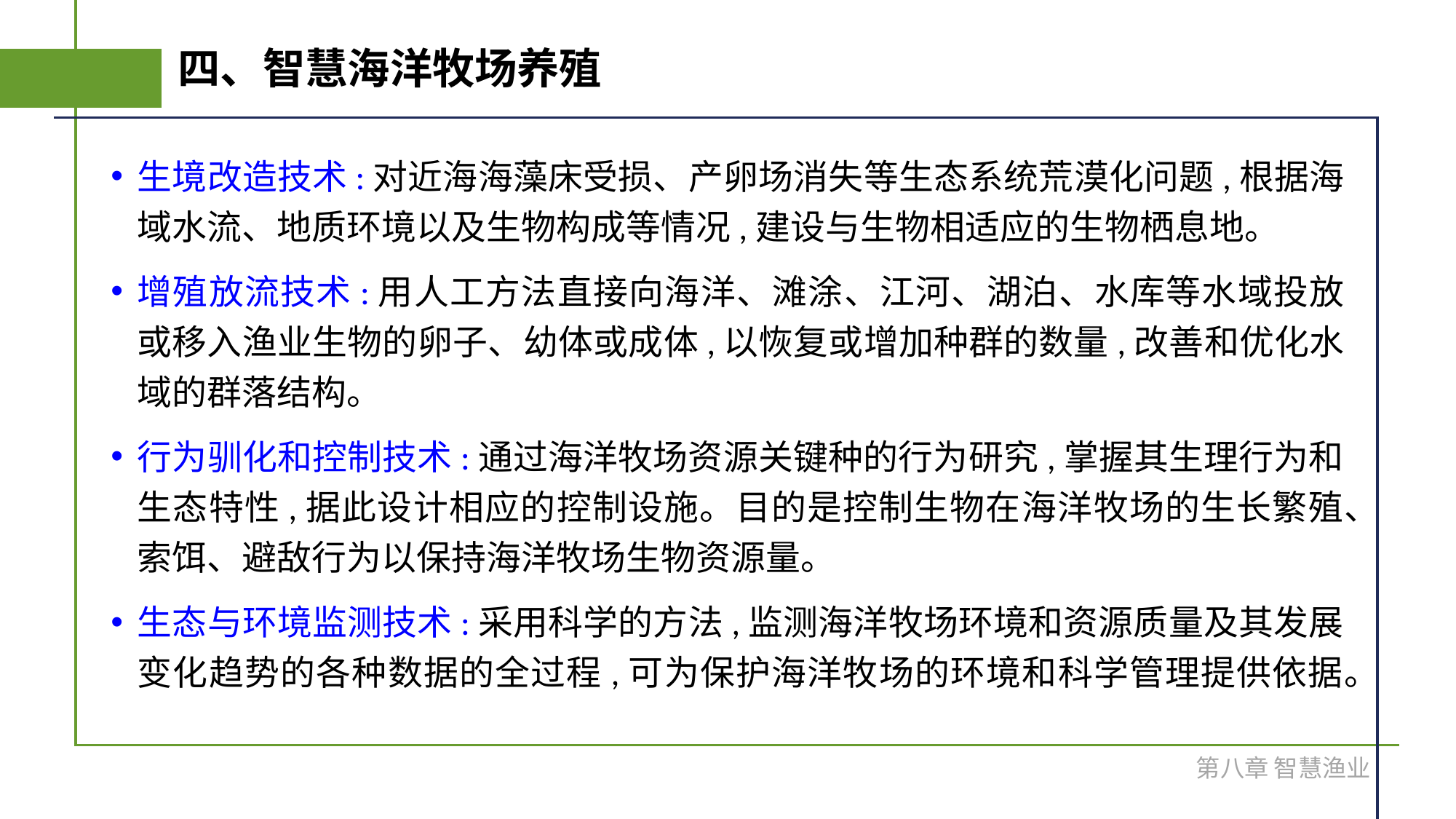

# 四、智慧海洋牧场养殖
生境改造技术:对近海海藻床受损、产卵场消失等生态系统荒漠化问题,根据海域水流、地质环境以及生物构成等情况,建设与生物相适应的生物栖息地。
增殖放流技术:用人工方法直接向海洋、滩涂、江河、湖泊、水库等水域投放或移入渔业生物的卵子、幼体或成体,以恢复或增加种群的数量,改善和优化水域的群落结构。
行为驯化和控制技术:通过海洋牧场资源关键种的行为研究,掌握其生理行为和生态特性,据此设计相应的控制设施。目的是控制生物在海洋牧场的生长繁殖、索饵、避敌行为以保持海洋牧场生物资源量。
生态与环境监测技术:采用科学的方法,监测海洋牧场环境和资源质量及其发展变化趋势的各种数据的全过程,可为保护海洋牧场的环境和科学管理提供依据。
第八章 智慧渔业